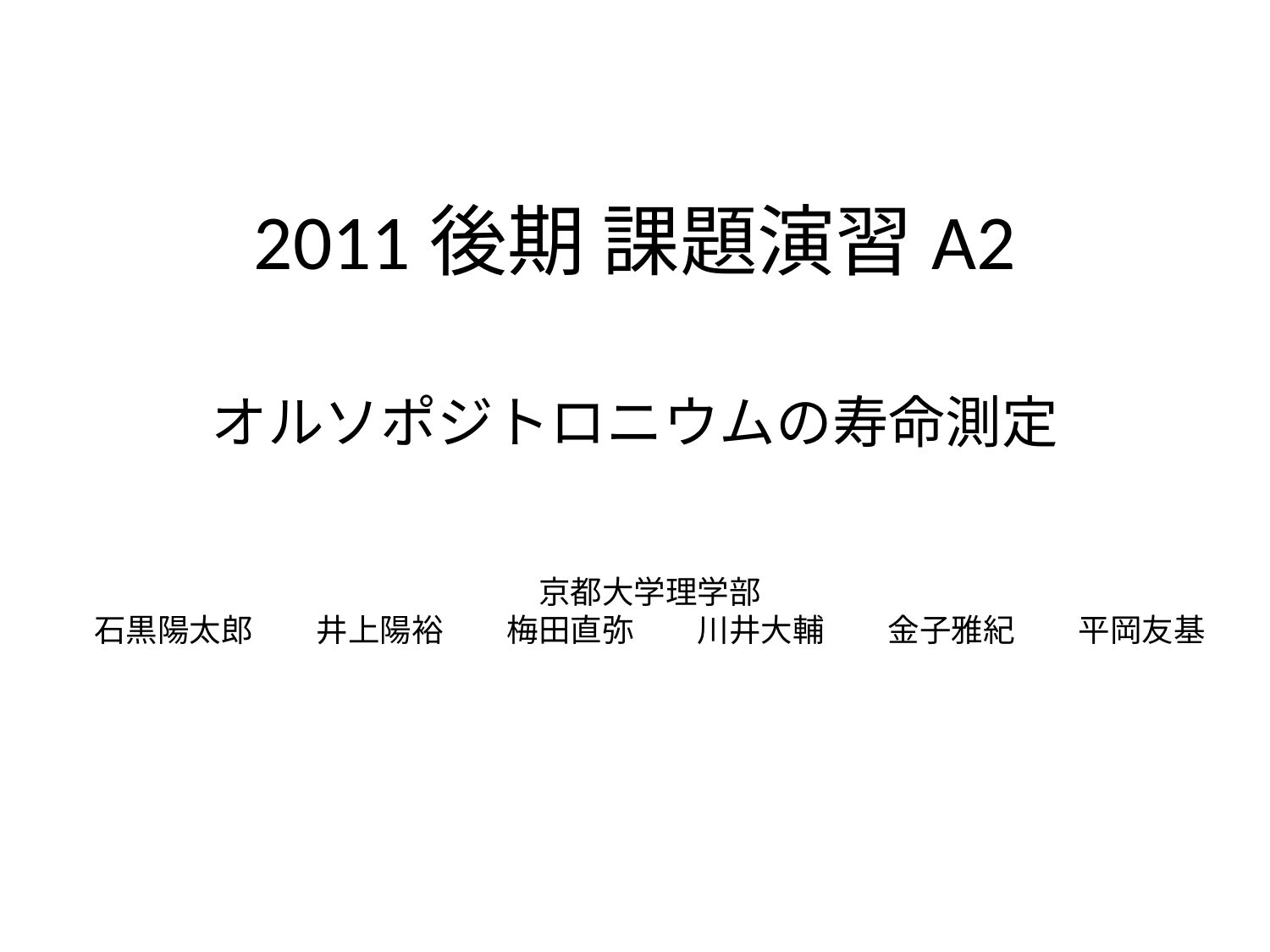

# 2011後期 課題演習A2
オルソポジトロニウムの寿命測定
京都大学理学部
石黒陽太郎　　井上陽裕　　梅田直弥　　川井大輔　　金子雅紀　　平岡友基